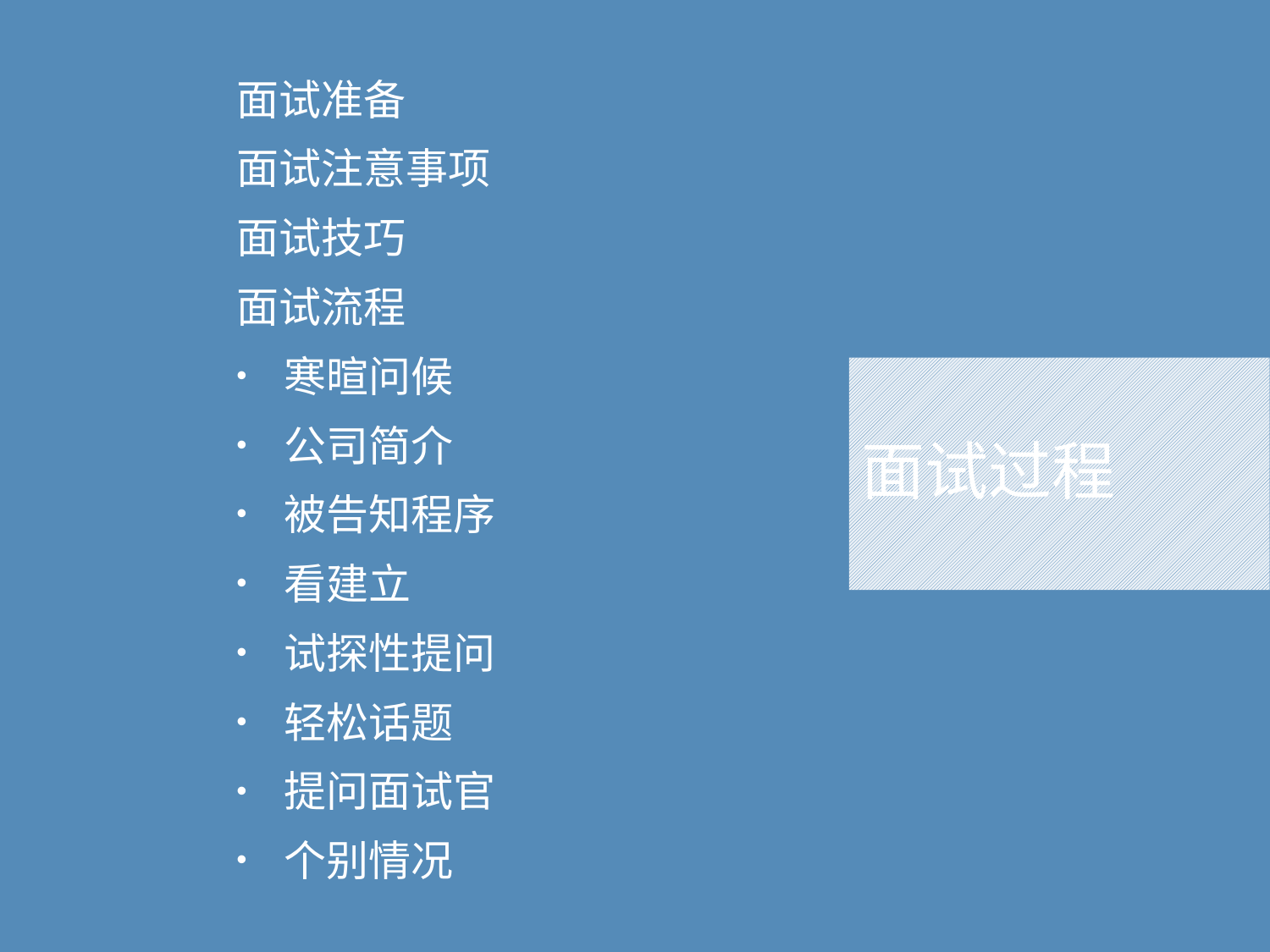

面试准备
面试注意事项
面试技巧
面试流程
寒暄问候
公司简介
被告知程序
看建立
试探性提问
轻松话题
提问面试官
个别情况

# 面试过程